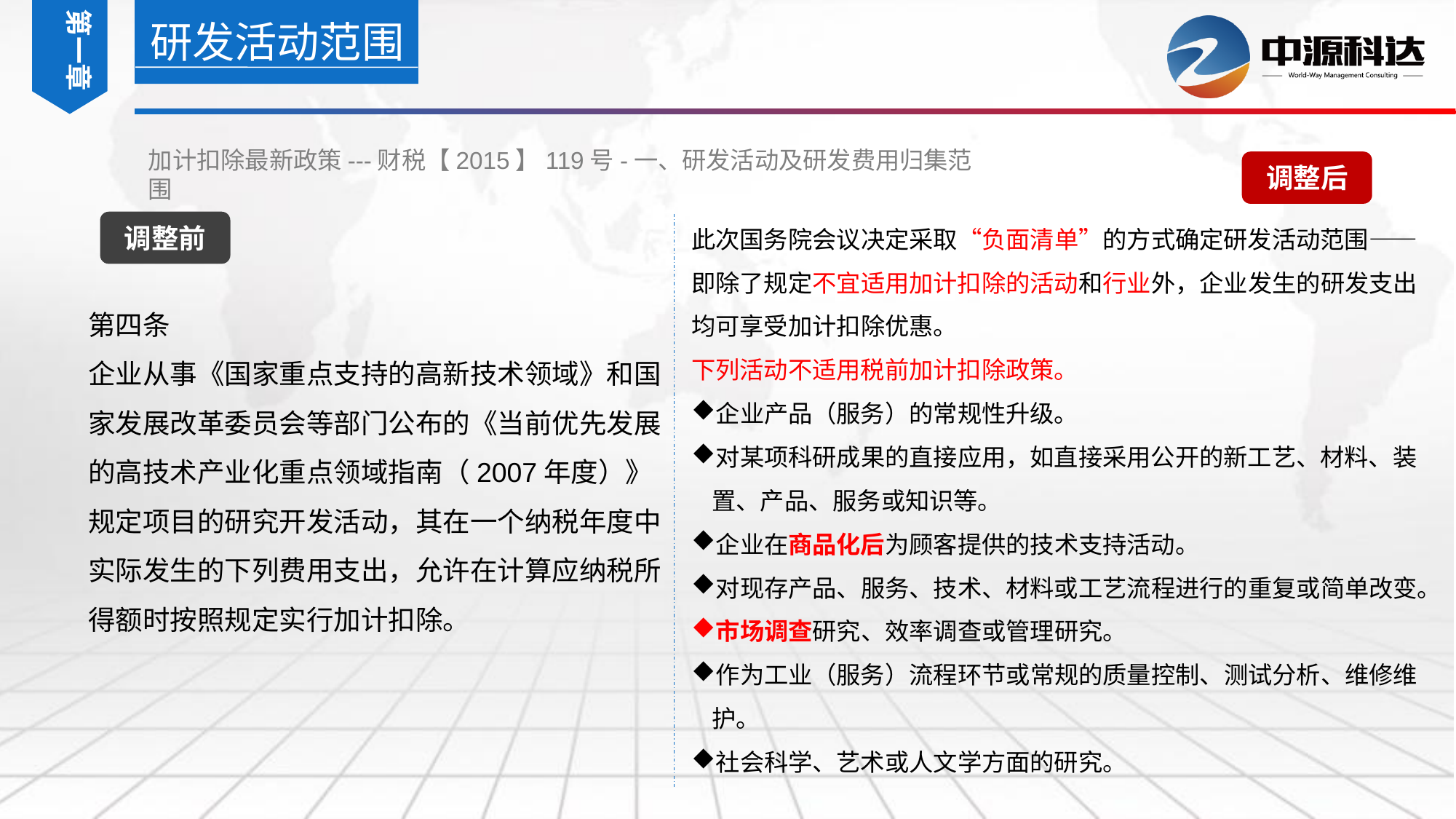

第一章
研发活动范围
加计扣除最新政策---财税【2015】119号-一、研发活动及研发费用归集范围
调整后
此次国务院会议决定采取“负面清单”的方式确定研发活动范围——即除了规定不宜适用加计扣除的活动和行业外，企业发生的研发支出均可享受加计扣除优惠。
下列活动不适用税前加计扣除政策。
企业产品（服务）的常规性升级。
对某项科研成果的直接应用，如直接采用公开的新工艺、材料、装置、产品、服务或知识等。
企业在商品化后为顾客提供的技术支持活动。
对现存产品、服务、技术、材料或工艺流程进行的重复或简单改变。
市场调查研究、效率调查或管理研究。
作为工业（服务）流程环节或常规的质量控制、测试分析、维修维护。
社会科学、艺术或人文学方面的研究。
调整前
第四条
企业从事《国家重点支持的高新技术领域》和国家发展改革委员会等部门公布的《当前优先发展的高技术产业化重点领域指南（2007年度）》规定项目的研究开发活动，其在一个纳税年度中实际发生的下列费用支出，允许在计算应纳税所得额时按照规定实行加计扣除。